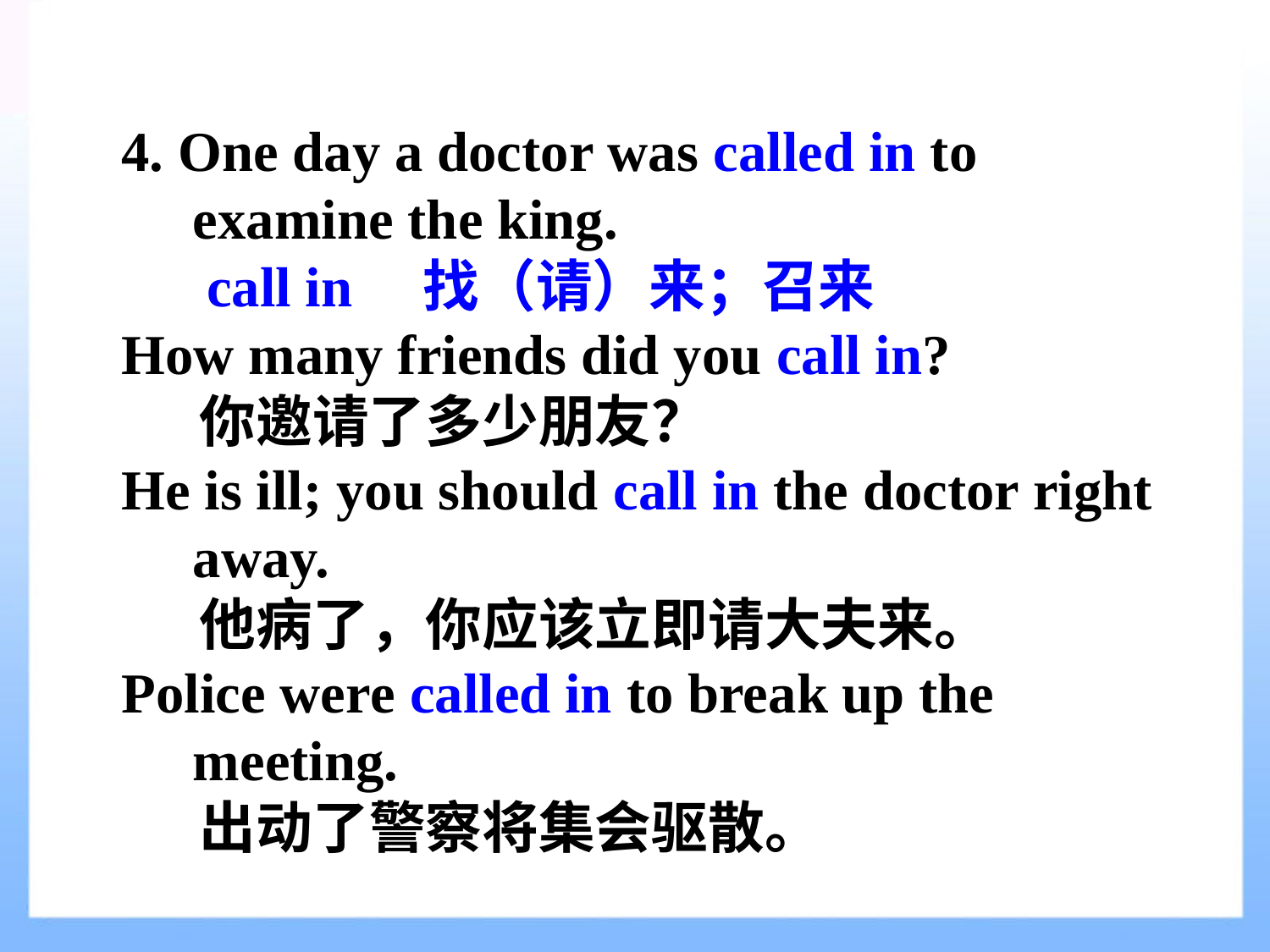

4. One day a doctor was called in to examine the king.
      call in    找（请）来；召来
How many friends did you call in?
     你邀请了多少朋友？
He is ill; you should call in the doctor right away.
     他病了，你应该立即请大夫来。
Police were called in to break up the meeting.
     出动了警察将集会驱散。